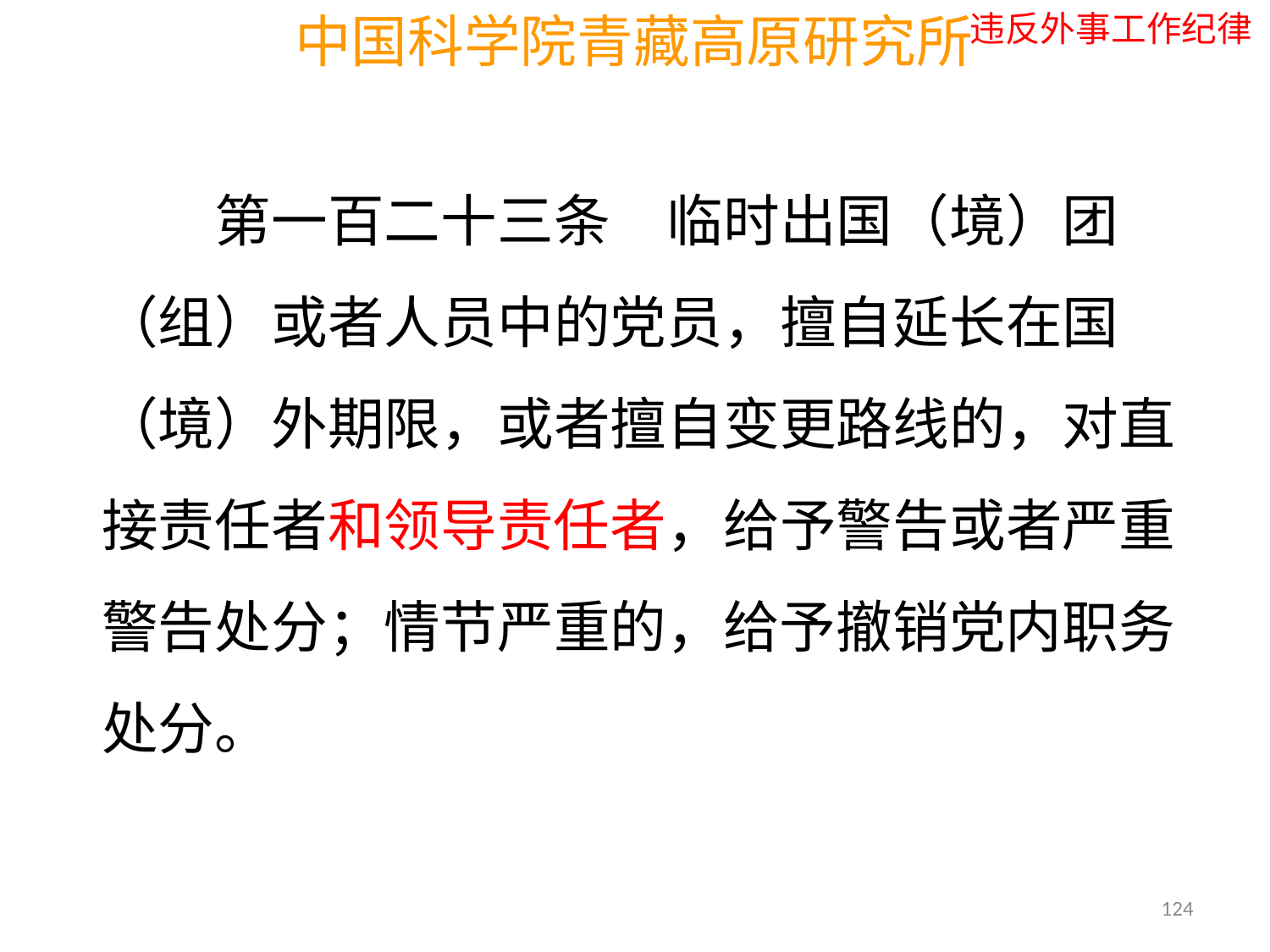

违反外事工作纪律
　　第一百二十三条　临时出国（境）团（组）或者人员中的党员，擅自延长在国（境）外期限，或者擅自变更路线的，对直接责任者和领导责任者，给予警告或者严重警告处分；情节严重的，给予撤销党内职务处分。
124